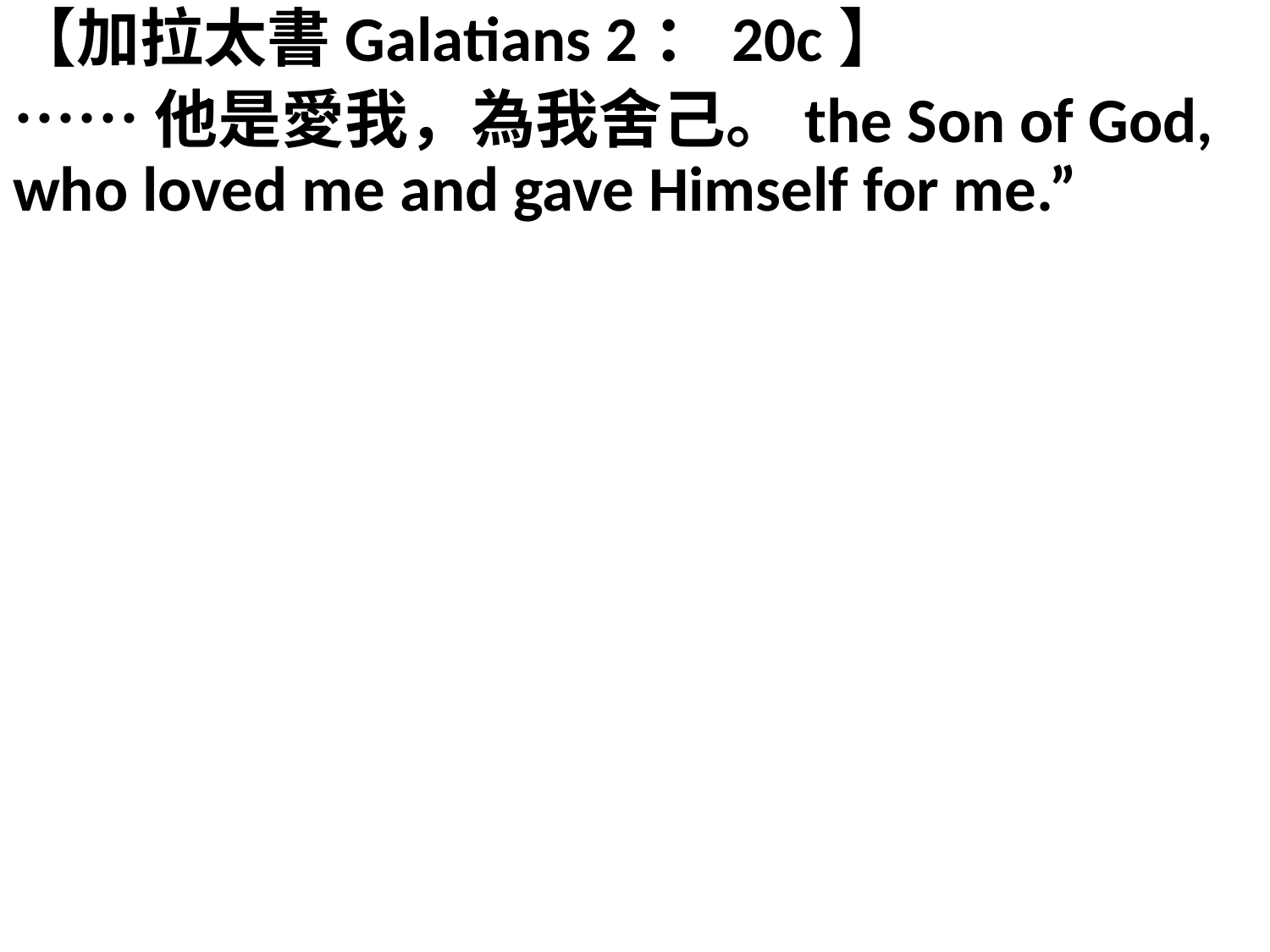

【加拉太書Galatians 2：20c】
……他是愛我，為我舍己。the Son of God, who loved me and gave Himself for me.”